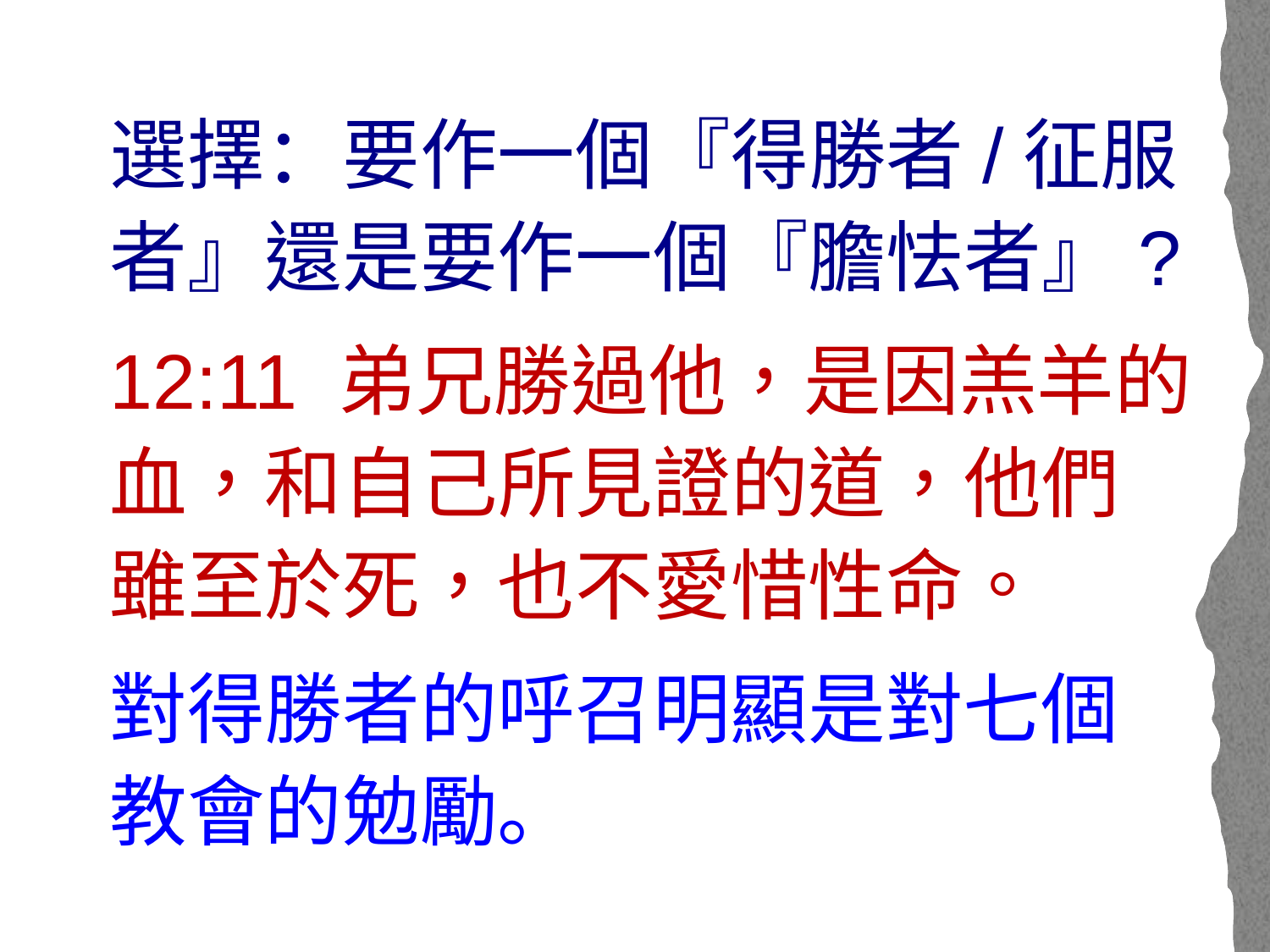

選擇：要作一個『得勝者/征服者』還是要作一個『膽怯者』?
12:11 弟兄勝過他，是因羔羊的血，和自己所見證的道，他們雖至於死，也不愛惜性命。
對得勝者的呼召明顯是對七個教會的勉勵。